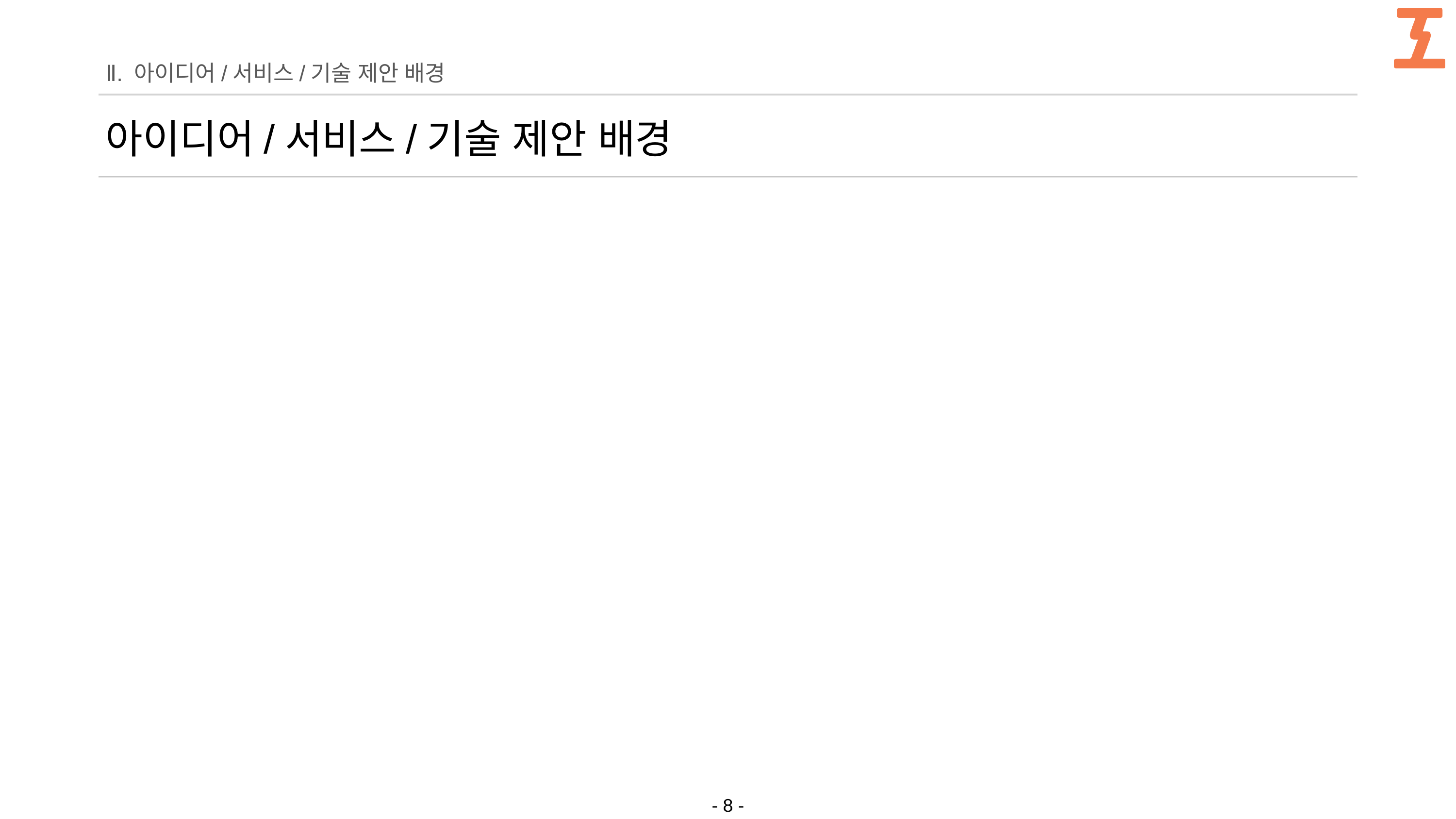

Ⅱ. 아이디어/서비스/기술 제안 배경
아이디어/서비스/기술 제안 배경